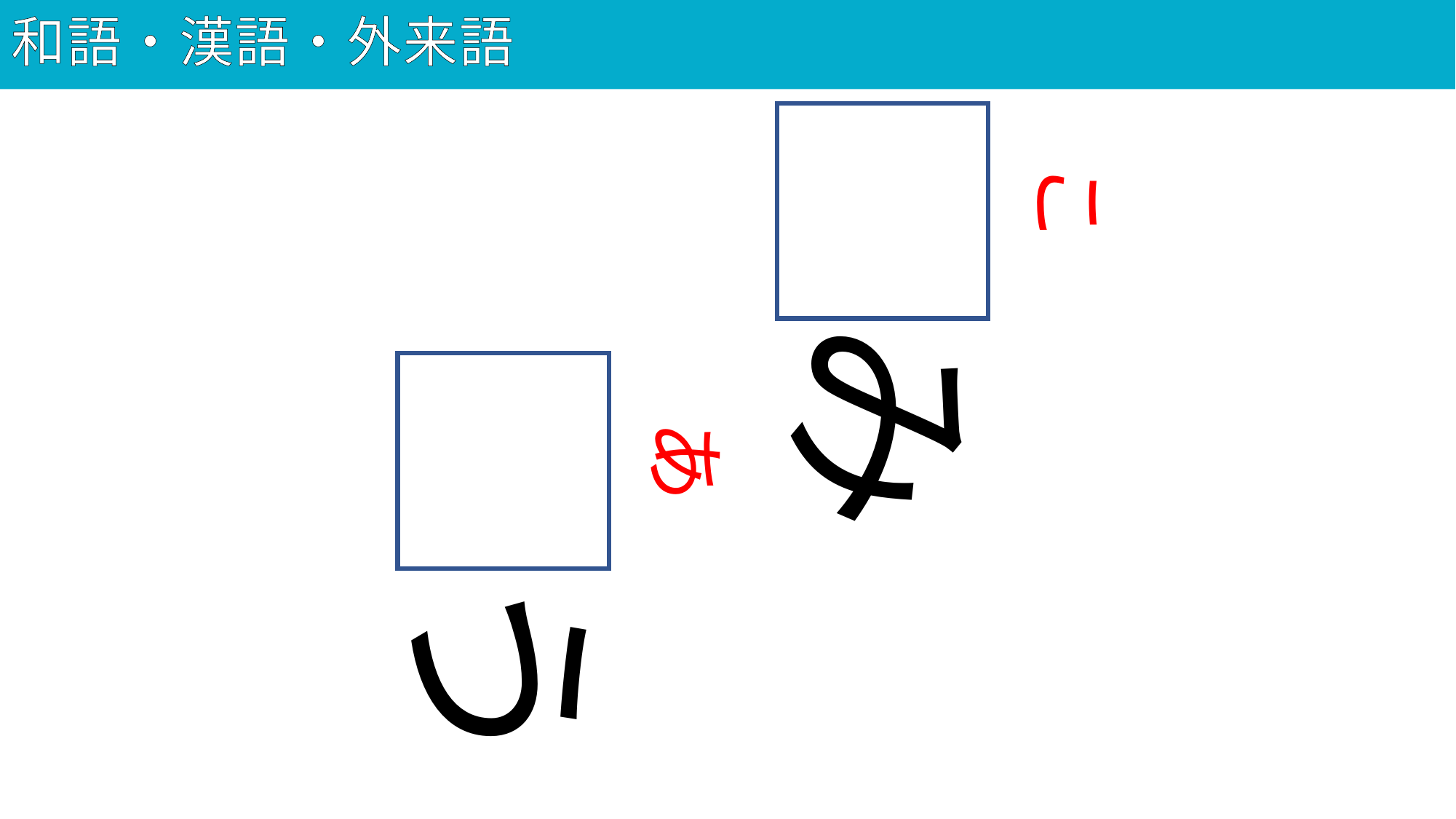

# 和語・漢語・外来語
25
混み

こ
合う

あ